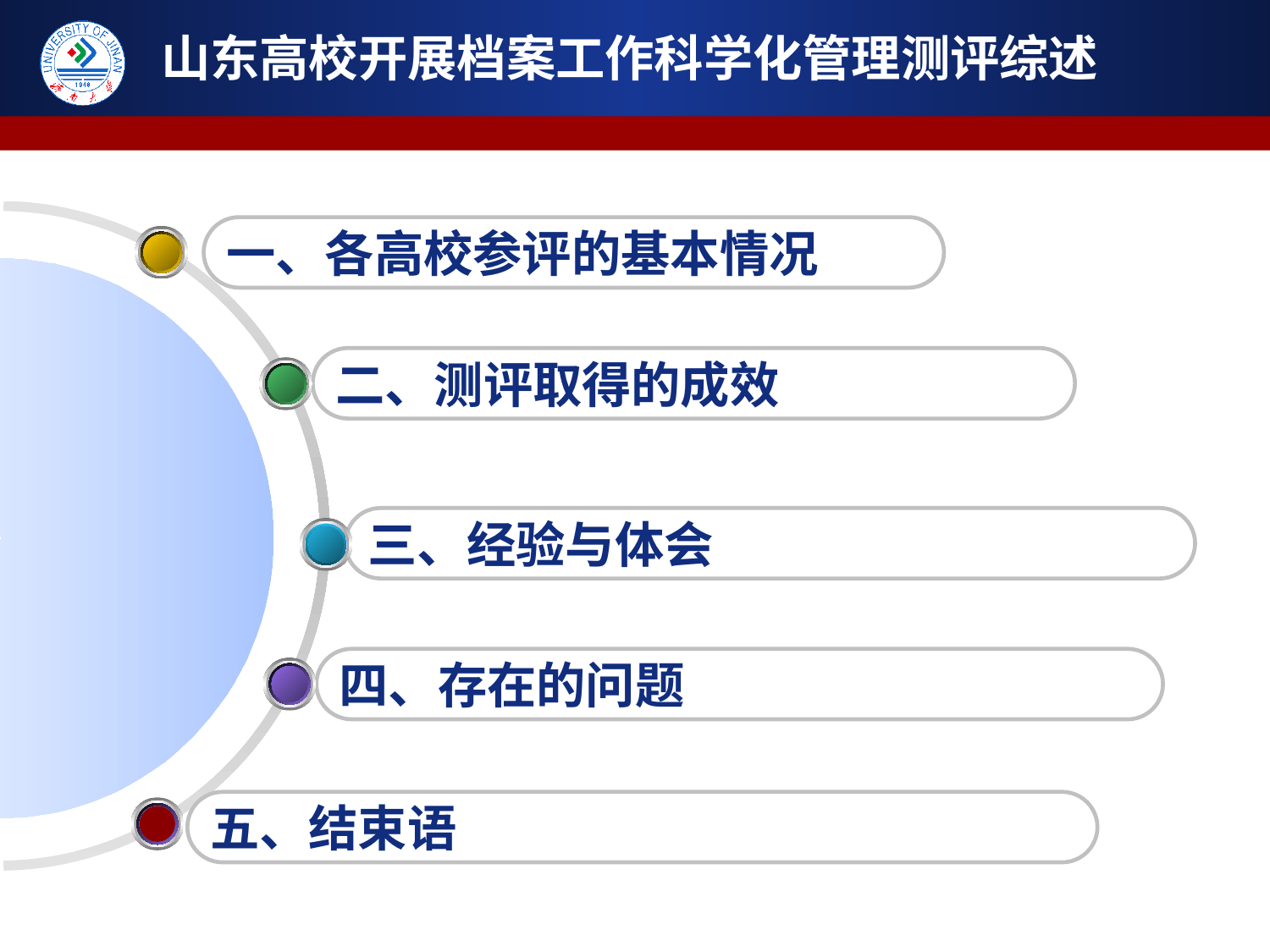

一、各高校参评的基本情况

二、测评取得的成效

三、经验与体会

四、存在的问题

五、结束语